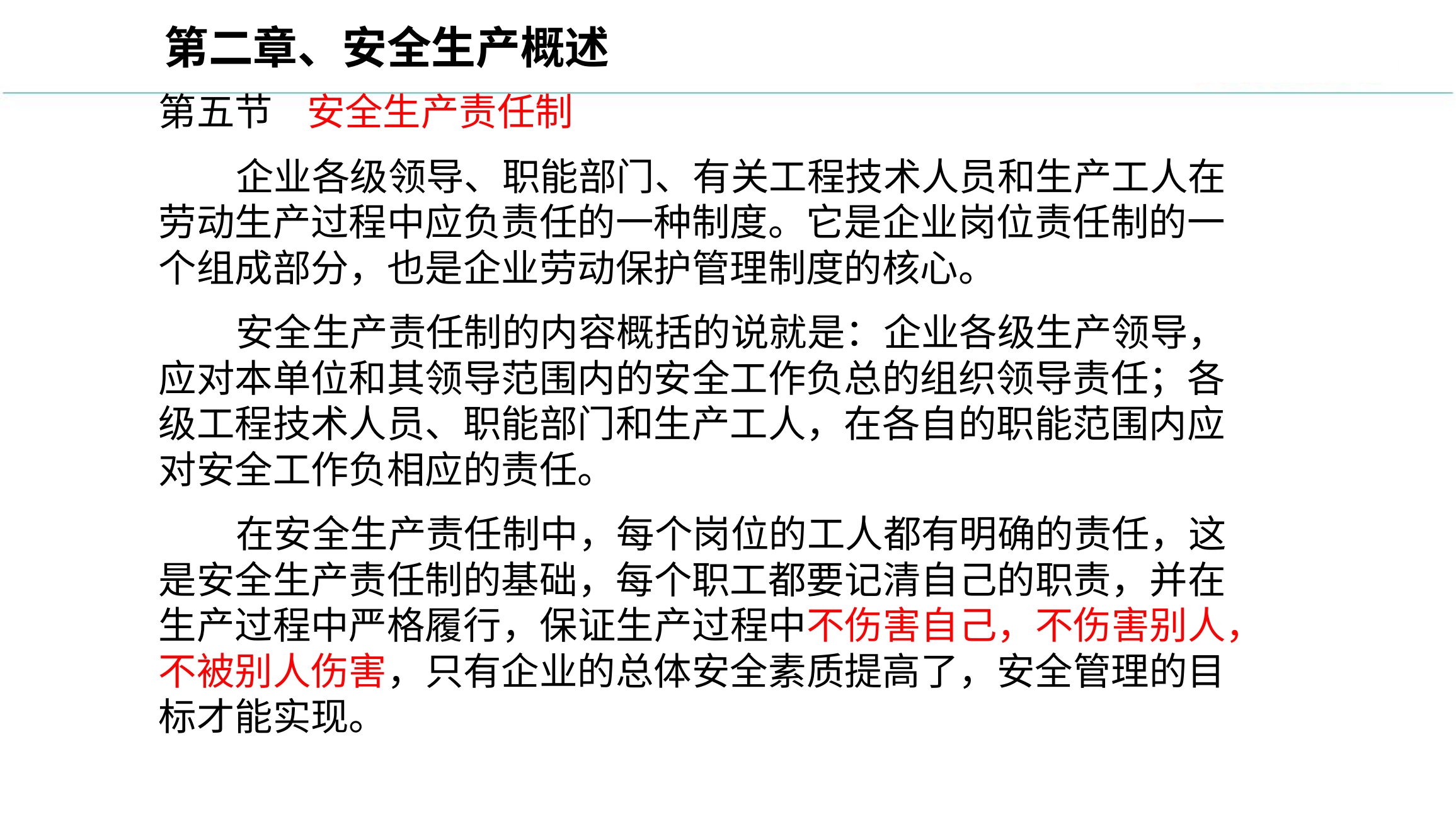

第二章、安全生产概述
第五节    安全生产责任制
        企业各级领导、职能部门、有关工程技术人员和生产工人在劳动生产过程中应负责任的一种制度。它是企业岗位责任制的一个组成部分，也是企业劳动保护管理制度的核心。
        安全生产责任制的内容概括的说就是：企业各级生产领导，应对本单位和其领导范围内的安全工作负总的组织领导责任；各级工程技术人员、职能部门和生产工人，在各自的职能范围内应对安全工作负相应的责任。
        在安全生产责任制中，每个岗位的工人都有明确的责任，这是安全生产责任制的基础，每个职工都要记清自己的职责，并在生产过程中严格履行，保证生产过程中不伤害自己，不伤害别人，不被别人伤害，只有企业的总体安全素质提高了，安全管理的目标才能实现。